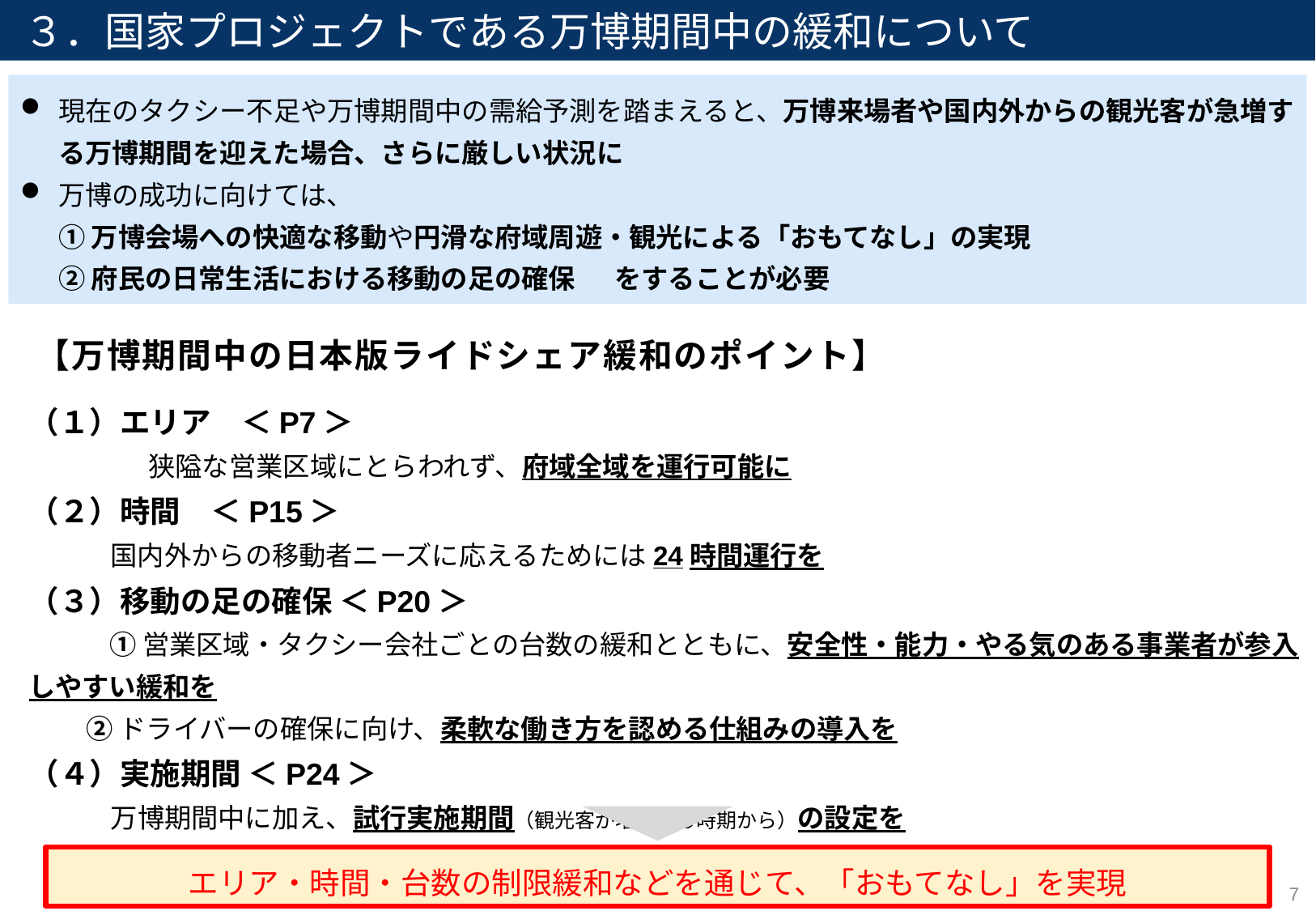

３．国家プロジェクトである万博期間中の緩和について
現在のタクシー不足や万博期間中の需給予測を踏まえると、万博来場者や国内外からの観光客が急増する万博期間を迎えた場合、さらに厳しい状況に
万博の成功に向けては、
① 万博会場への快適な移動や円滑な府域周遊・観光による「おもてなし」の実現
② 府民の日常生活における移動の足の確保　  をすることが必要
【万博期間中の日本版ライドシェア緩和のポイント】
（１）エリア　＜P7＞
　　　　  狭隘な営業区域にとらわれず、府域全域を運行可能に
（２）時間　＜P15＞
        　国内外からの移動者ニーズに応えるためには24時間運行を
（３）移動の足の確保 ＜P20＞
　　　① 営業区域・タクシー会社ごとの台数の緩和とともに、安全性・能力・やる気のある事業者が参入しやすい緩和を
   　 ② ドライバーの確保に向け、柔軟な働き方を認める仕組みの導入を
（４）実施期間 ＜P24＞
      　  万博期間中に加え、試行実施期間（観光客が増加する時期から）の設定を

エリア・時間・台数の制限緩和などを通じて、「おもてなし」を実現
7